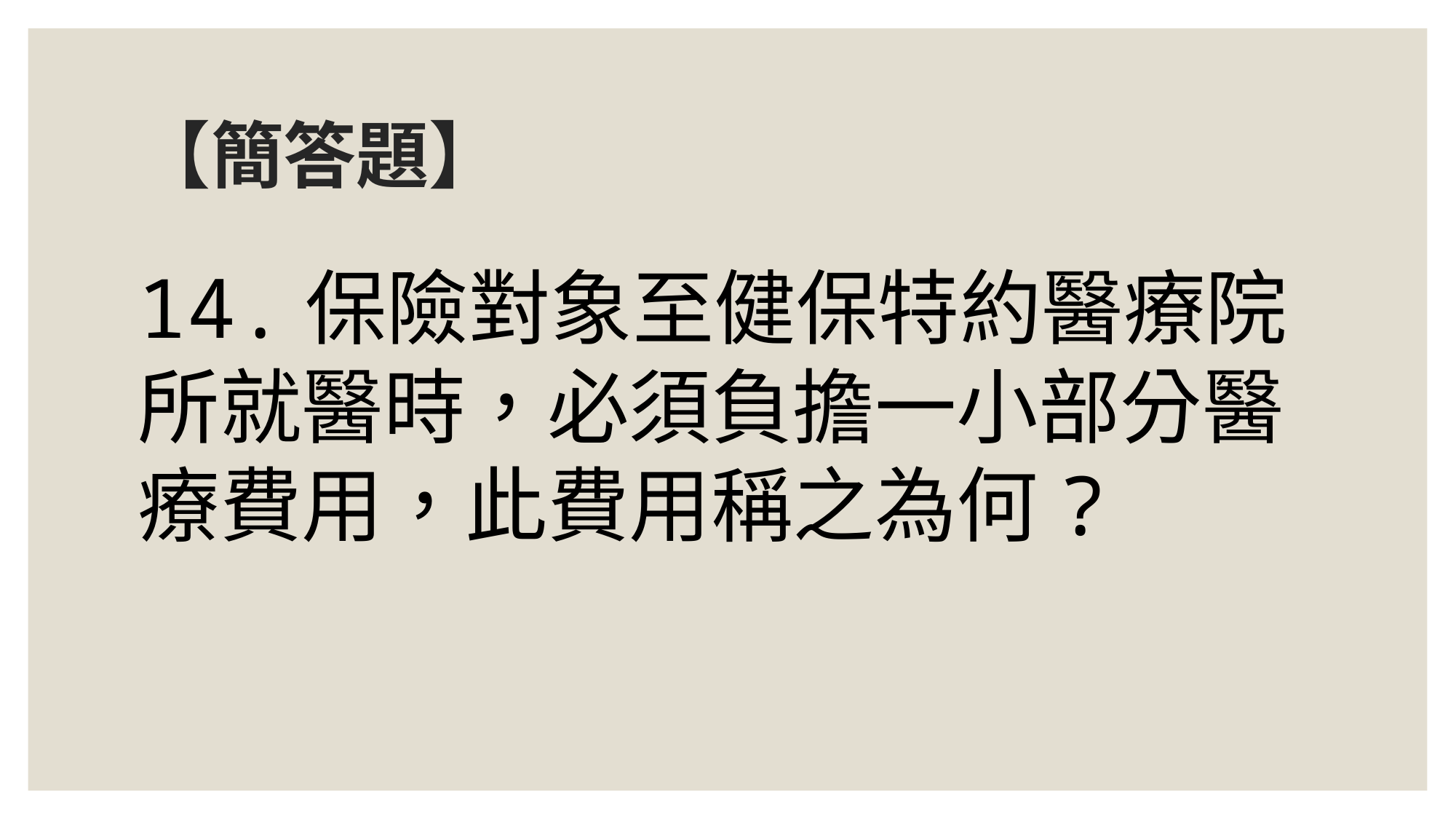

# 【簡答題】
14.保險對象至健保特約醫療院所就醫時，必須負擔一小部分醫療費用，此費用稱之為何?